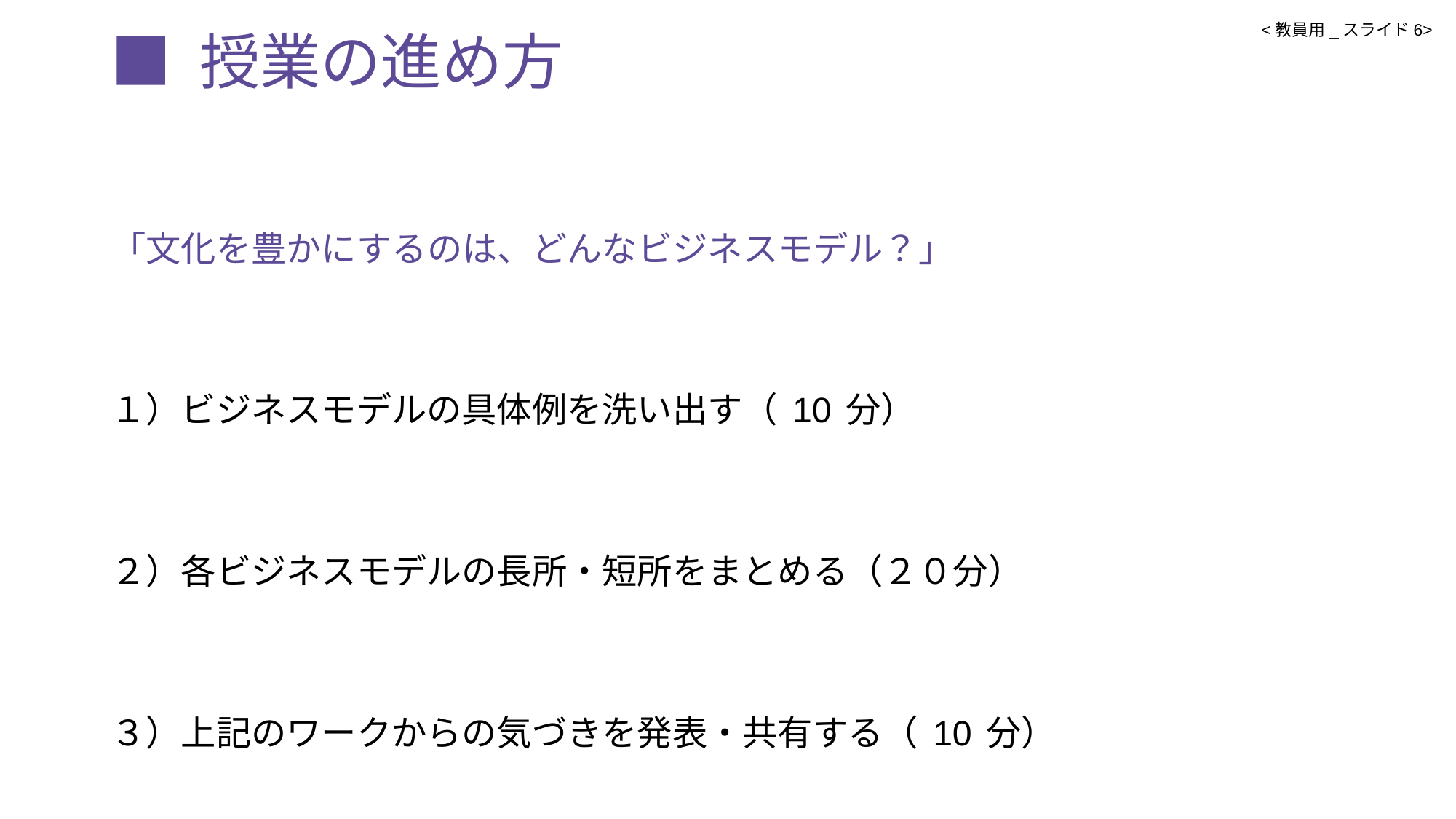

# ■ 授業の進め方
<教員用_スライド6>
「文化を豊かにするのは、どんなビジネスモデル？」

１）ビジネスモデルの具体例を洗い出す（10分）

２）各ビジネスモデルの長所・短所をまとめる（２０分）

３）上記のワークからの気づきを発表・共有する（10分）

※コンテンツ産業（映像（映画、アニメ）、音楽、ゲーム、書籍（漫画や小説）等の制作・流通を担う産業）を対象とします。